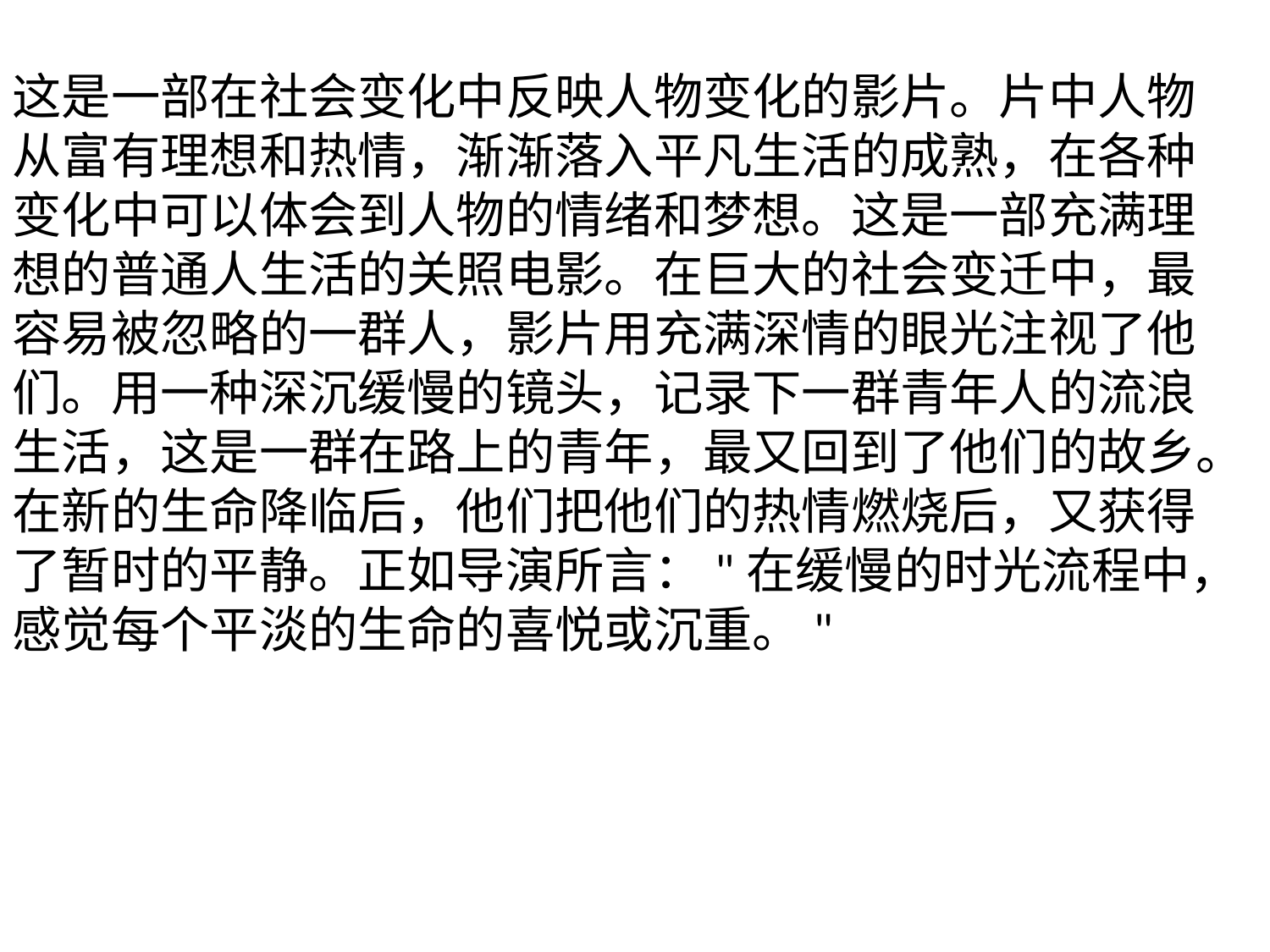

这是一部在社会变化中反映人物变化的影片。片中人物从富有理想和热情，渐渐落入平凡生活的成熟，在各种变化中可以体会到人物的情绪和梦想。这是一部充满理想的普通人生活的关照电影。在巨大的社会变迁中，最容易被忽略的一群人，影片用充满深情的眼光注视了他们。用一种深沉缓慢的镜头，记录下一群青年人的流浪生活，这是一群在路上的青年，最又回到了他们的故乡。在新的生命降临后，他们把他们的热情燃烧后，又获得了暂时的平静。正如导演所言："在缓慢的时光流程中，感觉每个平淡的生命的喜悦或沉重。"